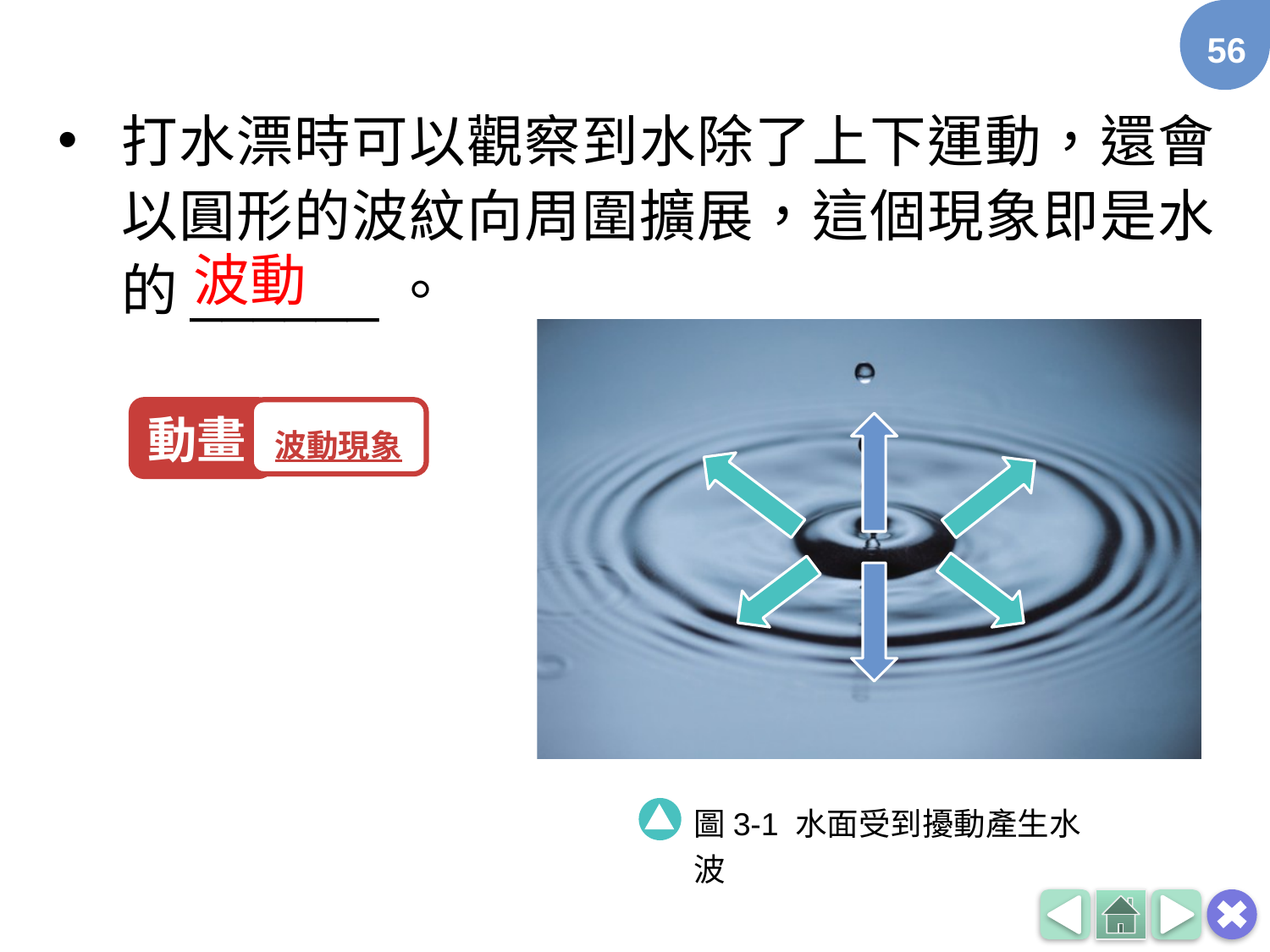

56

打水漂時可以觀察到水除了上下運動，還會以圓形的波紋向周圍擴展，這個現象即是水的______。

波動

波動現象
動畫

圖3-1 水面受到擾動產生水波